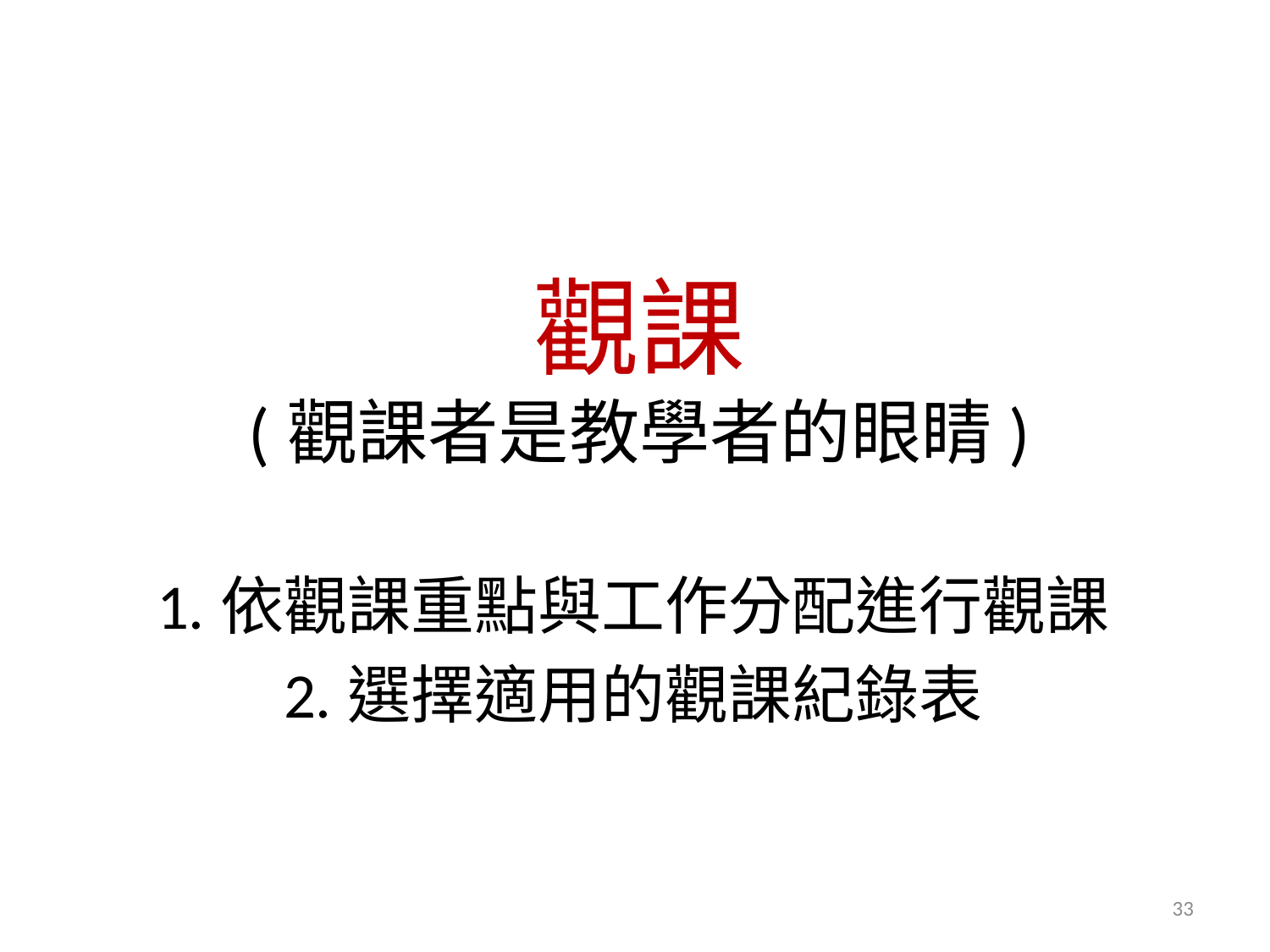

# 觀課 (觀課者是教學者的眼睛)
1.依觀課重點與工作分配進行觀課
2.選擇適用的觀課紀錄表
33